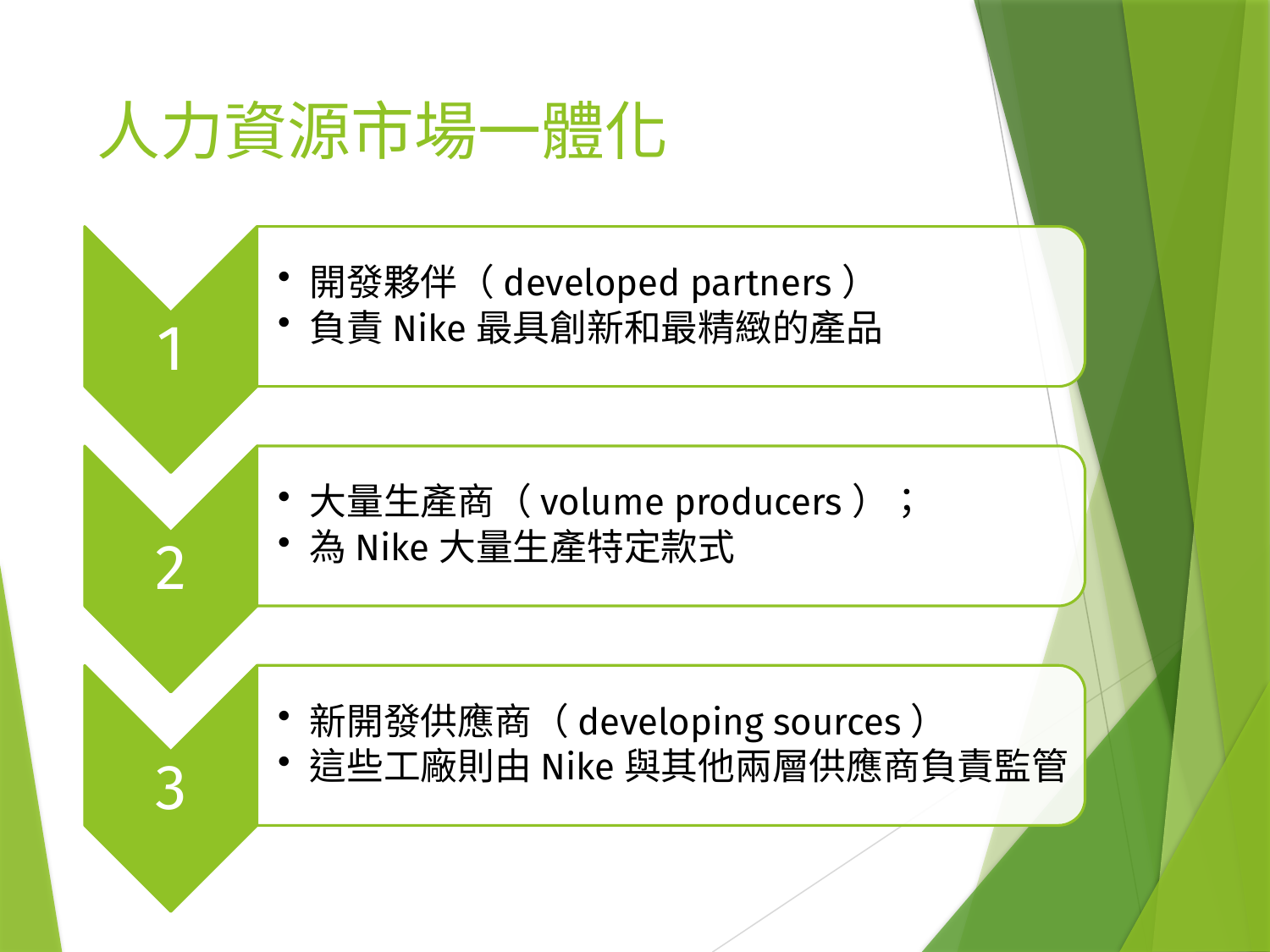

# 人力資源市場一體化
1
開發夥伴（developed partners）
負責Nike最具創新和最精緻的產品
2
大量生產商（volume producers）；
為Nike大量生產特定款式
3
新開發供應商（developing sources）
這些工廠則由Nike與其他兩層供應商負責監管